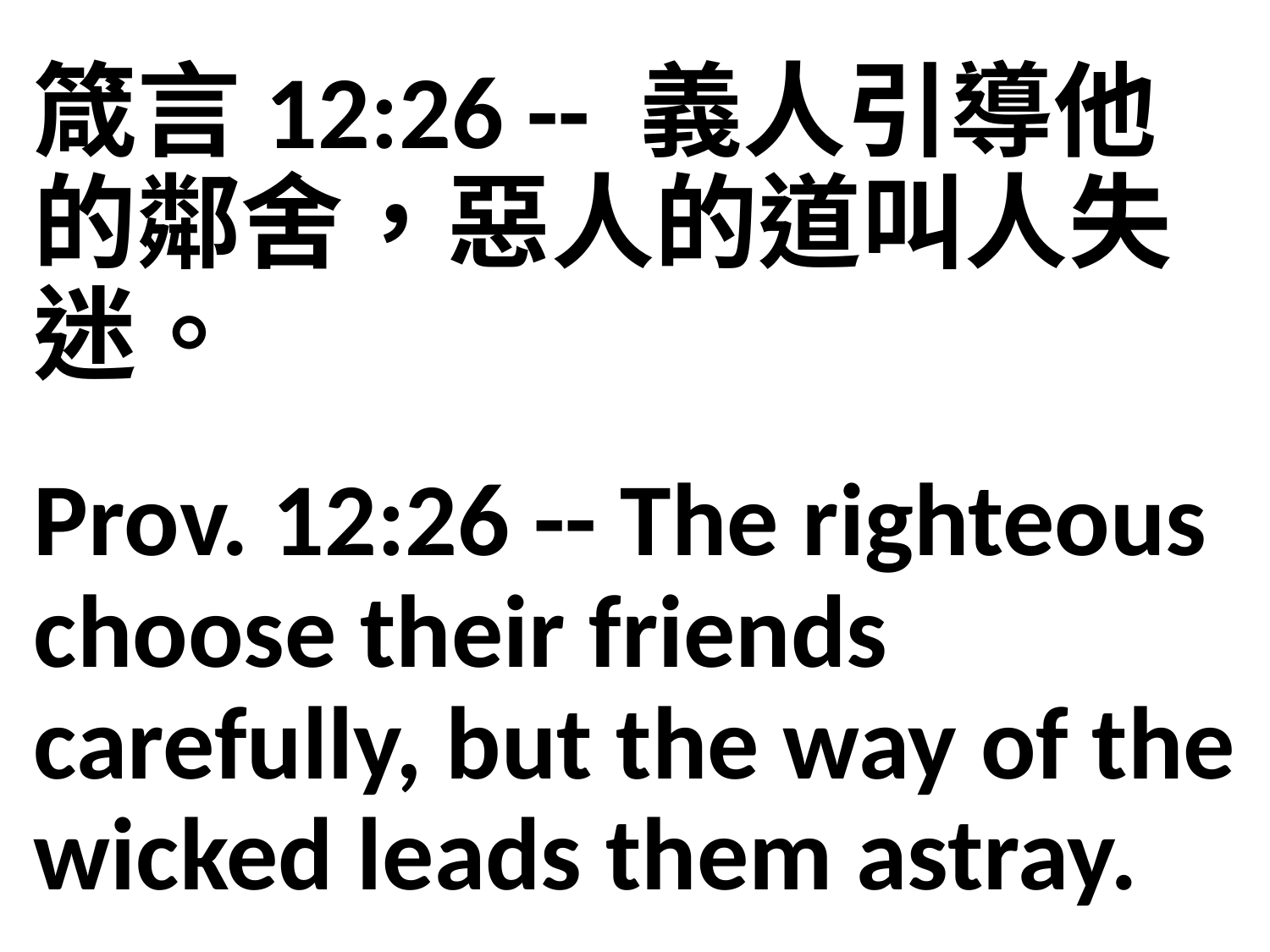

箴言12:26 -- 義人引導他的鄰舍，惡人的道叫人失迷。

Prov. 12:26 -- The righteous choose their friends carefully, but the way of the wicked leads them astray.